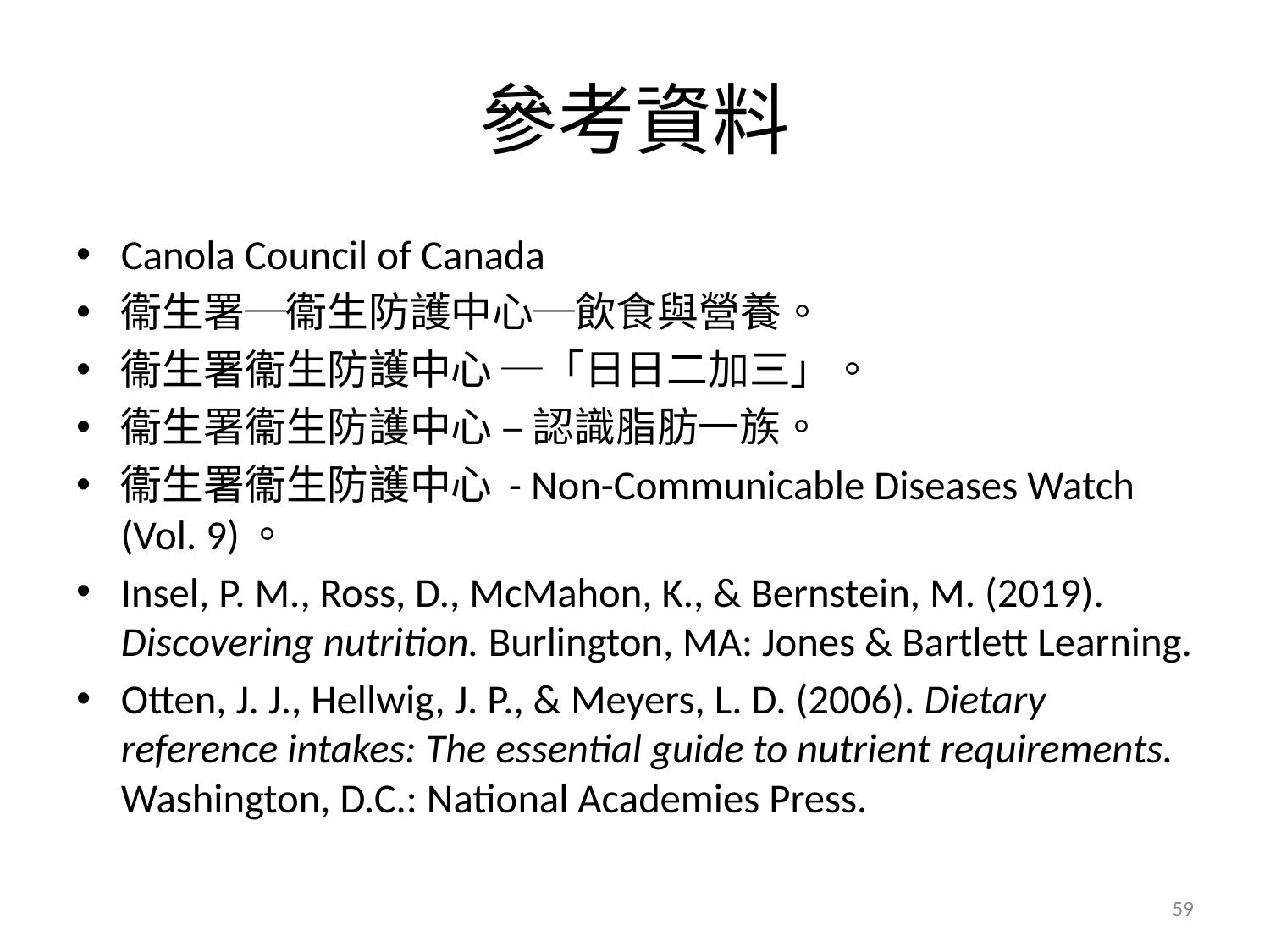

# 參考資料
Canola Council of Canada
衞生署─衞生防護中心─飲食與營養。
衞生署衞生防護中心 ─「日日二加三」。
衞生署衞生防護中心 – 認識脂肪一族。
衞生署衞生防護中心 - Non-Communicable Diseases Watch (Vol. 9)。
Insel, P. M., Ross, D., McMahon, K., & Bernstein, M. (2019). Discovering nutrition. Burlington, MA: Jones & Bartlett Learning.
Otten, J. J., Hellwig, J. P., & Meyers, L. D. (2006). Dietary reference intakes: The essential guide to nutrient requirements. Washington, D.C.: National Academies Press.
59